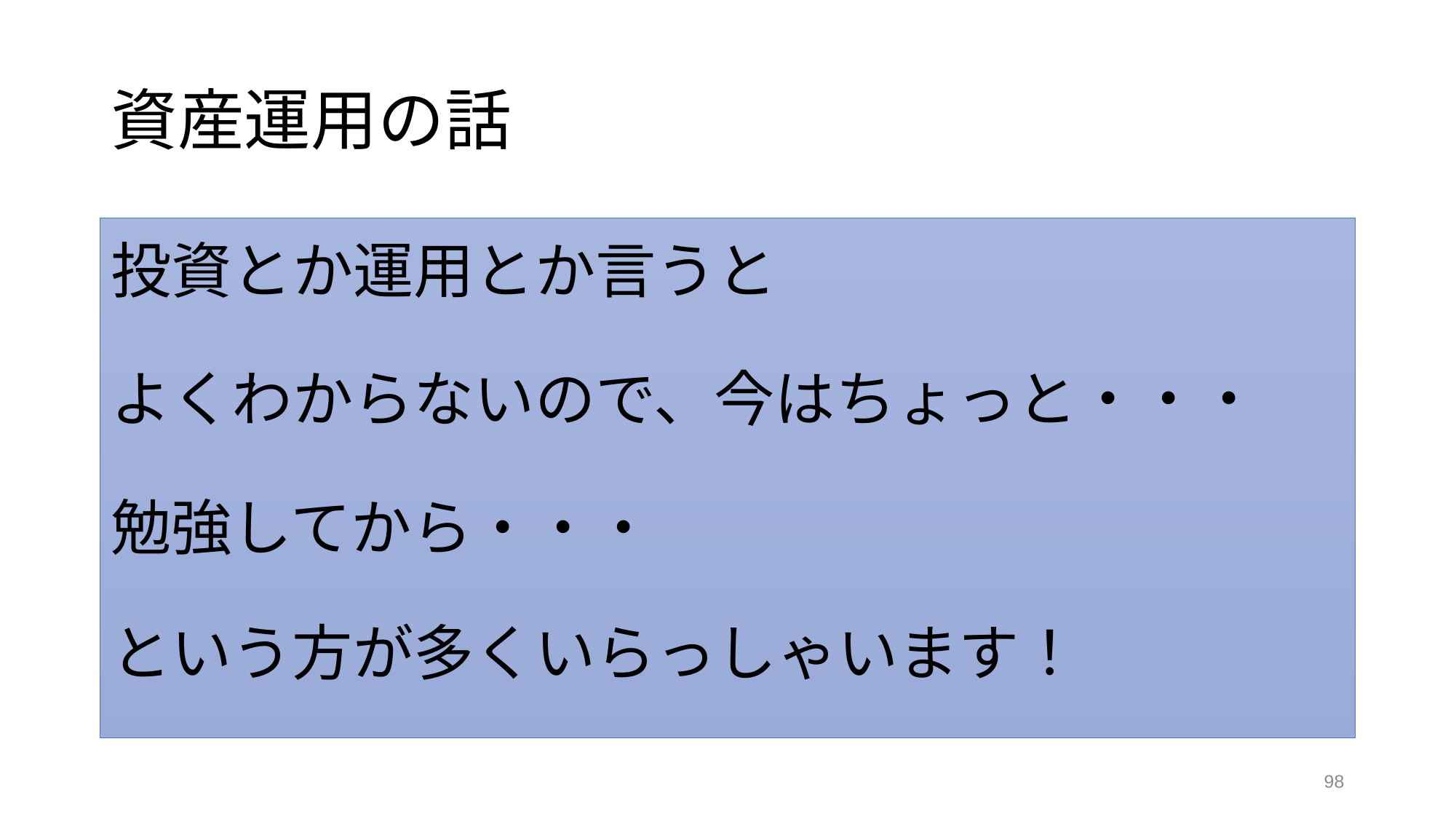

# 資産運用の話

投資とか運用とか言うと

よくわからないので、今はちょっと・・・

勉強してから・・・

という方が多くいらっしゃいます！

98